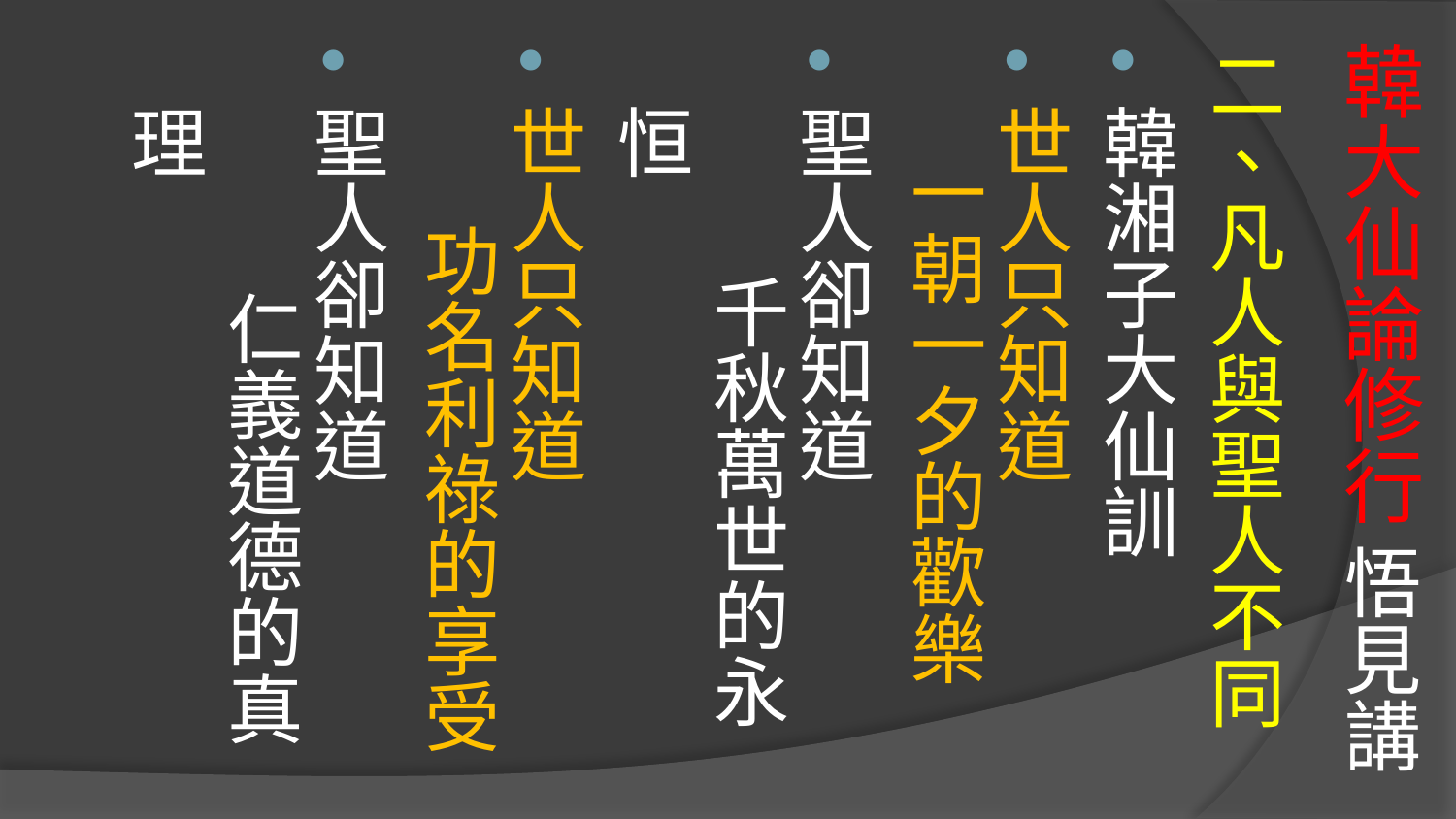

# 韓大仙論修行 悟見講
二、凡人與聖人不同
韓湘子大仙訓
世人只知道　                 一朝一夕的歡樂
聖人卻知道　                        千秋萬世的永恒
世人只知道　                     功名利祿的享受
聖人卻知道　                         仁義道德的真理